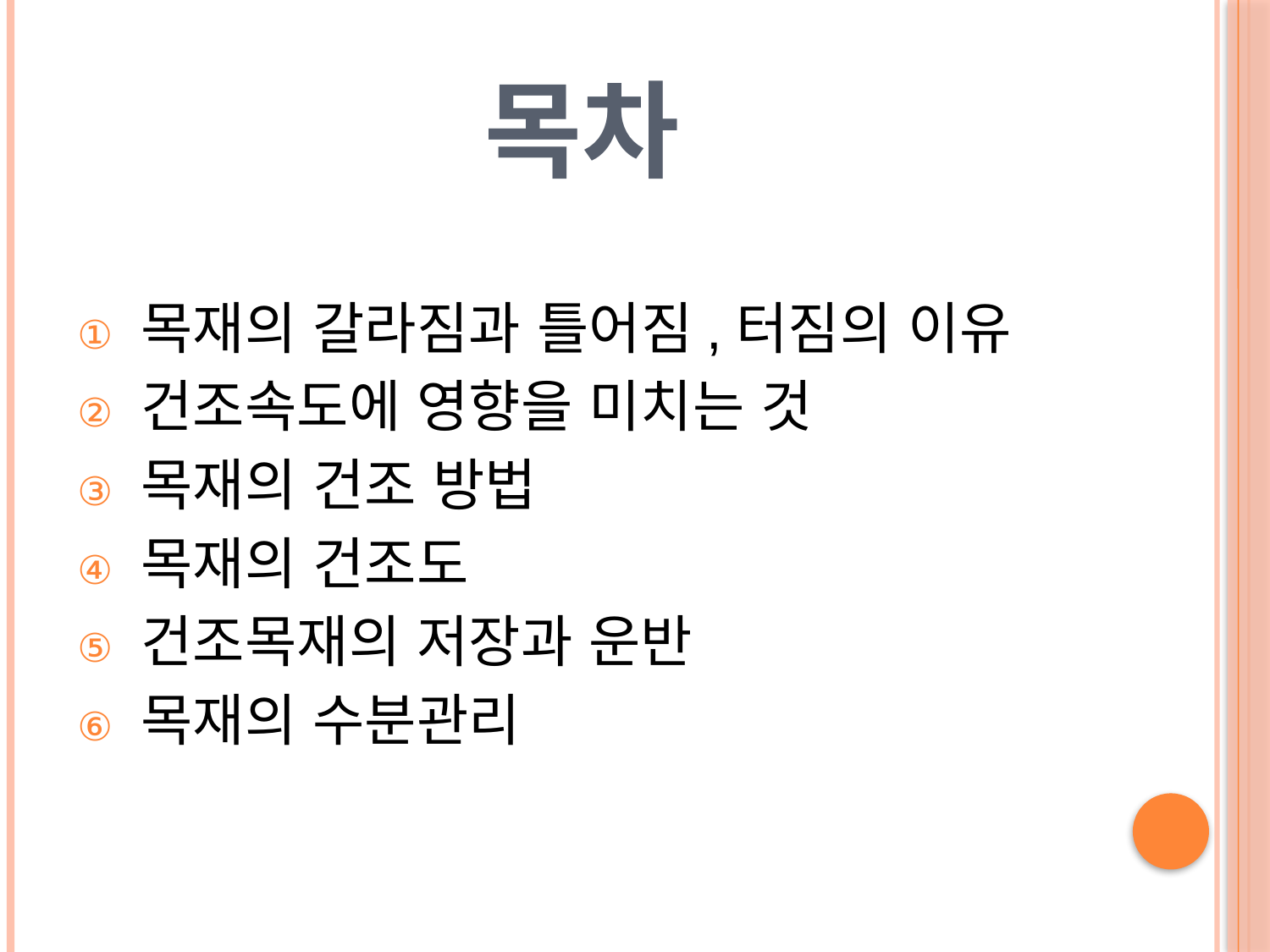

# 목차
목재의 갈라짐과 틀어짐,터짐의 이유
건조속도에 영향을 미치는 것
목재의 건조 방법
목재의 건조도
건조목재의 저장과 운반
목재의 수분관리